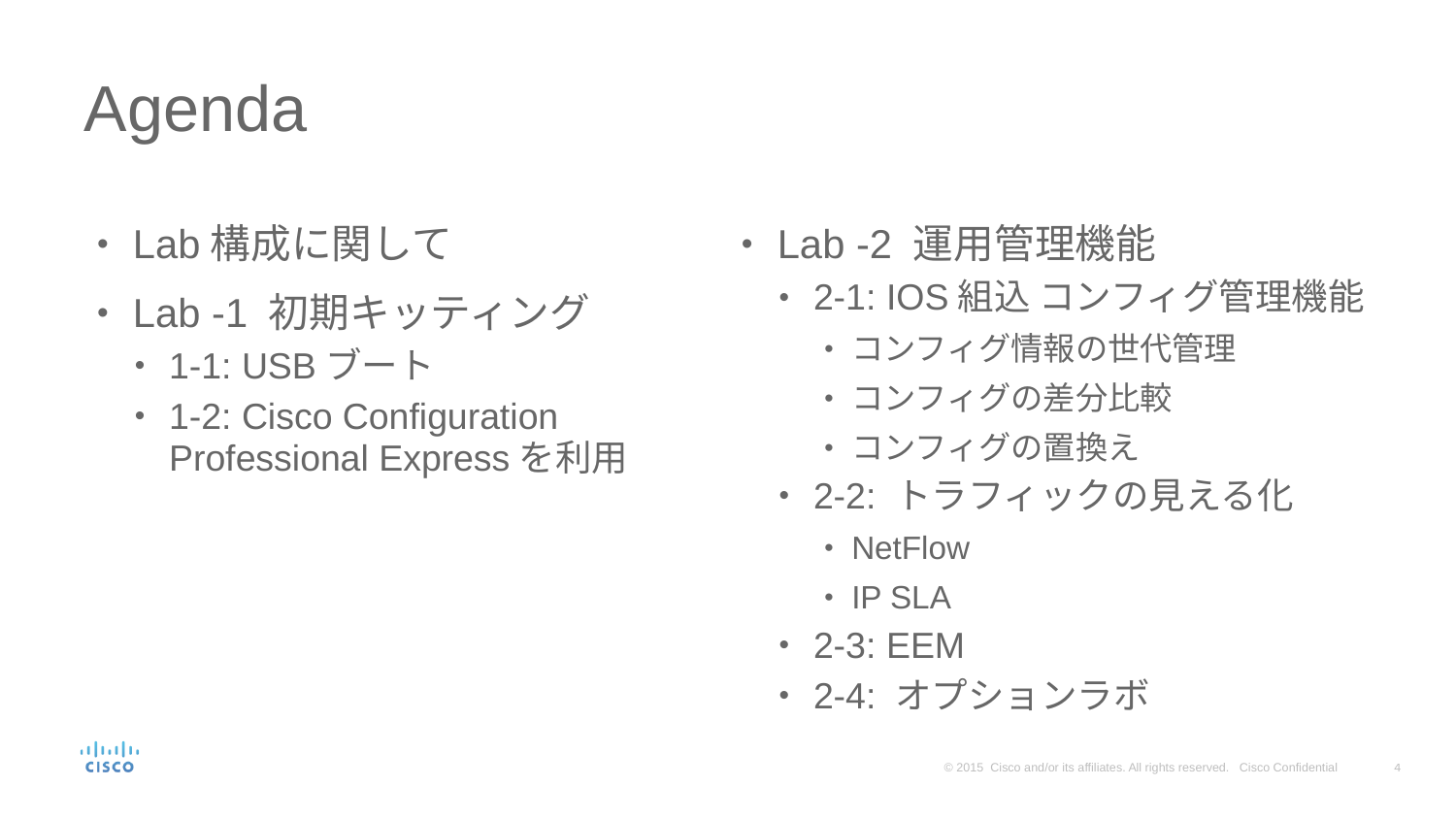

# Agenda
Lab構成に関して
Lab -1 初期キッティング
1-1: USBブート
1-2: Cisco Configuration Professional Expressを利用

Lab -2 運用管理機能
2-1: IOS組込 コンフィグ管理機能
コンフィグ情報の世代管理
コンフィグの差分比較
コンフィグの置換え
2-2: トラフィックの見える化
NetFlow
IP SLA
2-3: EEM
2-4: オプションラボ